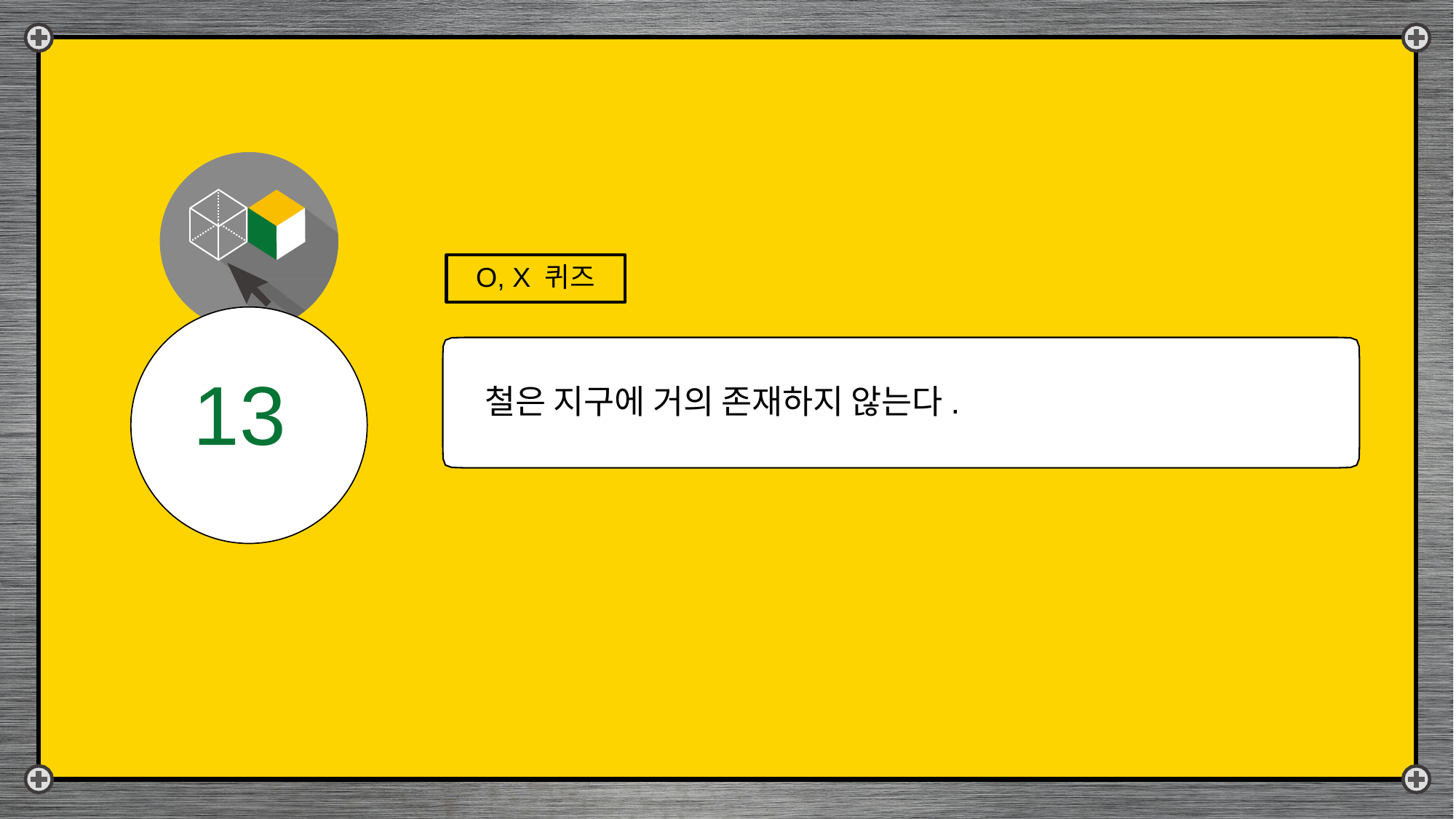

O, X 퀴즈

13
철은 지구에 거의 존재하지 않는다.